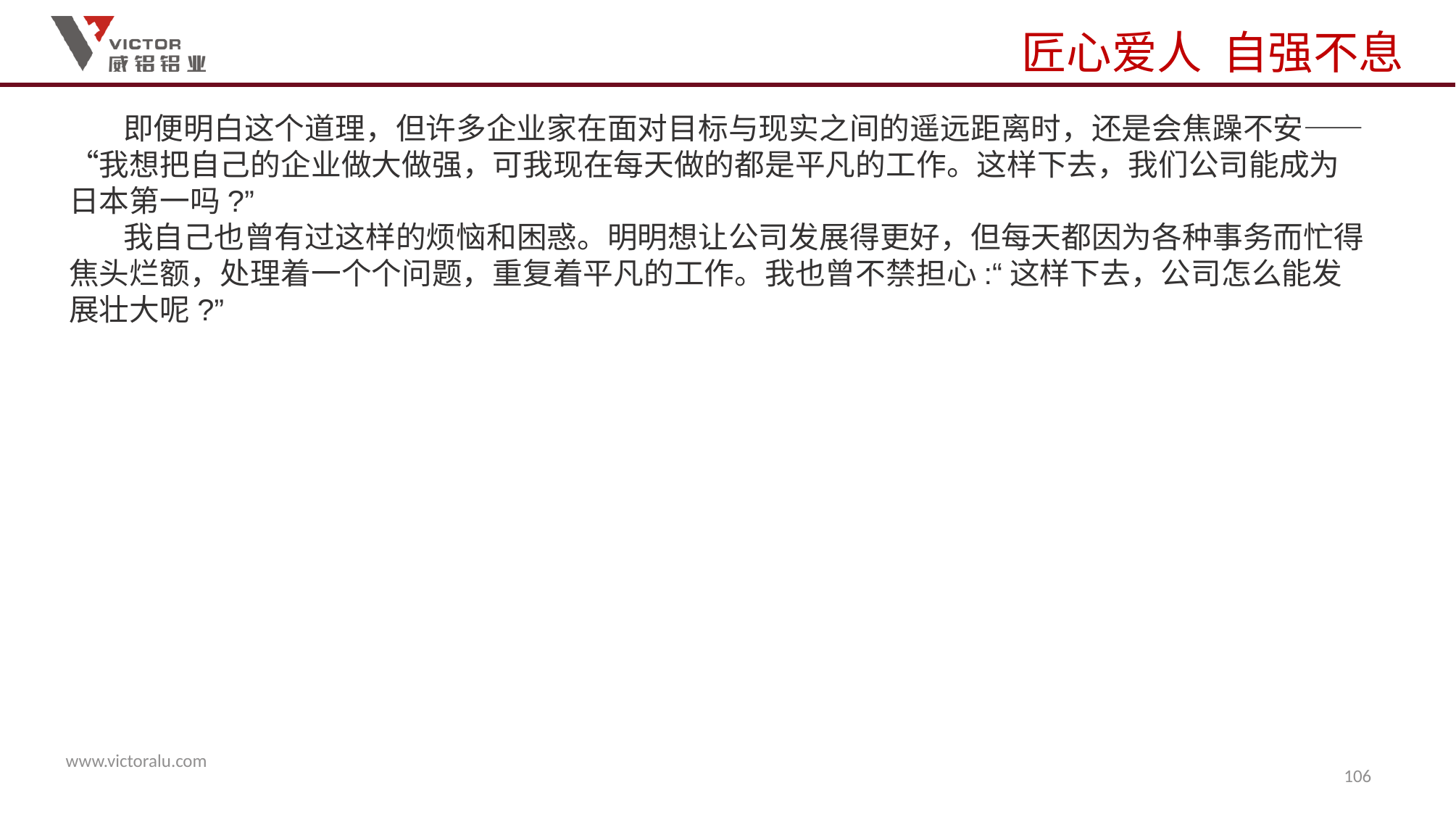

即便明白这个道理，但许多企业家在面对目标与现实之间的遥远距离时，还是会焦躁不安——“我想把自己的企业做大做强，可我现在每天做的都是平凡的工作。这样下去，我们公司能成为日本第一吗?”
我自己也曾有过这样的烦恼和困惑。明明想让公司发展得更好，但每天都因为各种事务而忙得焦头烂额，处理着一个个问题，重复着平凡的工作。我也曾不禁担心:“这样下去，公司怎么能发展壮大呢?”

106